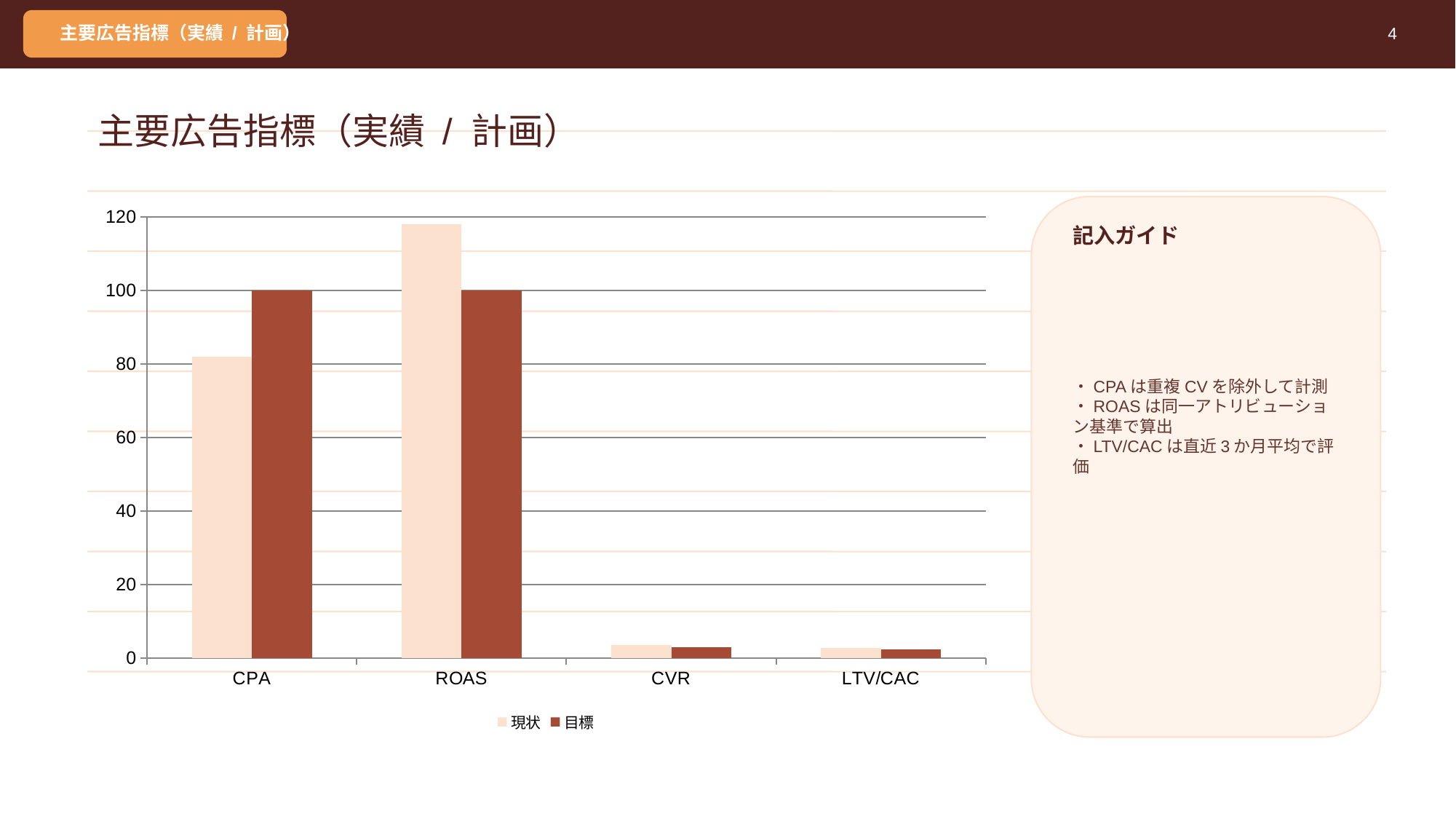

主要広告指標（実績 / 計画）
4
主要広告指標（実績 / 計画）

### Chart

| Category | 現状 | 目標 |
|---|---|---|
| CPA | 82.0 | 100.0 |
| ROAS | 118.0 | 100.0 |
| CVR | 3.6 | 3.0 |
| LTV/CAC | 2.8 | 2.4 |
記入ガイド

・CPAは重複CVを除外して計測
・ROASは同一アトリビューション基準で算出
・LTV/CACは直近3か月平均で評価